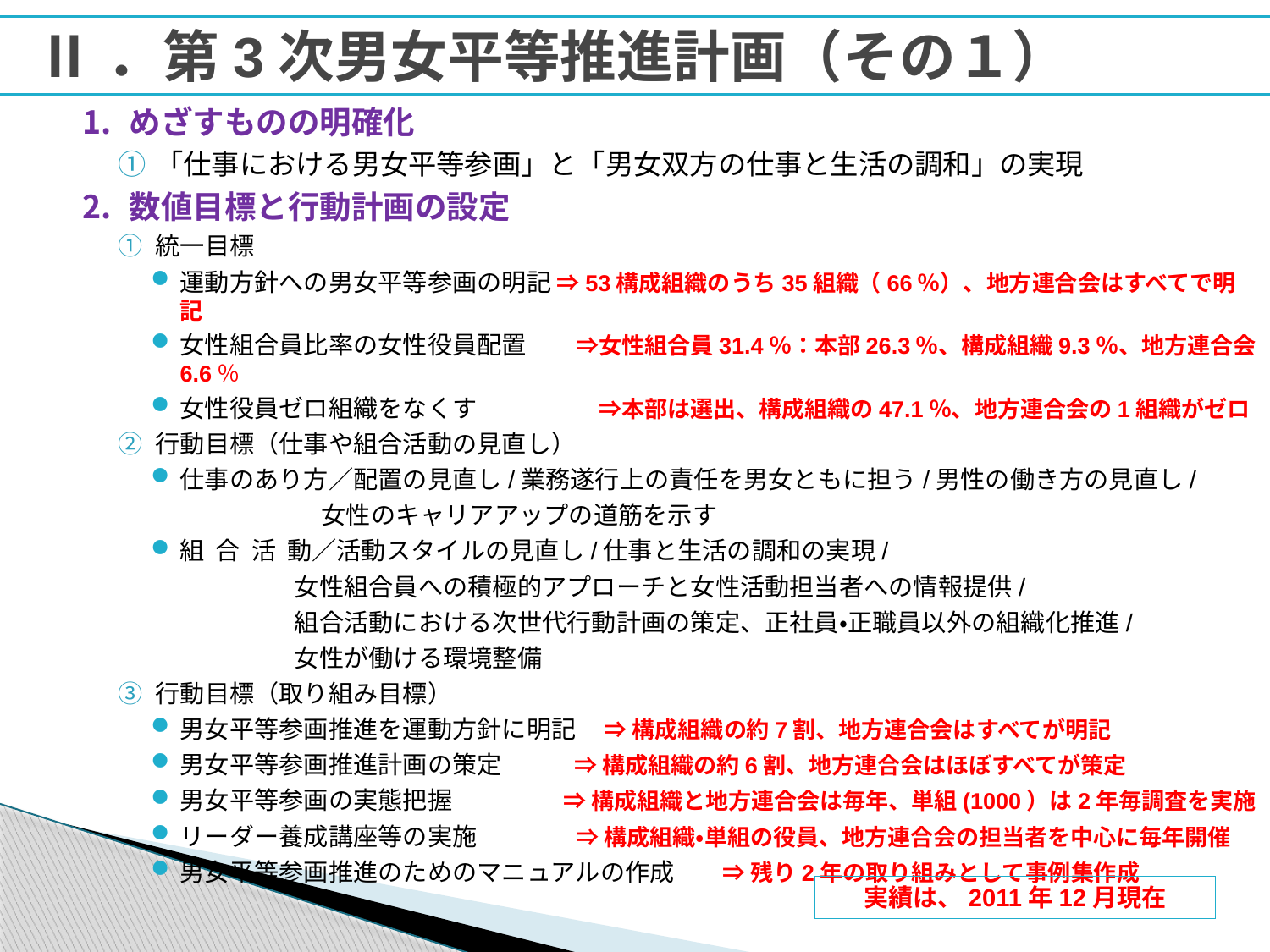

# Ⅱ．第3次男女平等推進計画（その１）
めざすものの明確化
「仕事における男女平等参画」と「男女双方の仕事と生活の調和」の実現
数値目標と行動計画の設定
統一目標
運動方針への男女平等参画の明記 ⇒53構成組織のうち35組織（66％）、地方連合会はすべてで明記
女性組合員比率の女性役員配置　　⇒女性組合員31.4％：本部26.3％、構成組織9.3％、地方連合会6.6％
女性役員ゼロ組織をなくす　　　 　     ⇒本部は選出、構成組織の47.1％、地方連合会の1組織がゼロ
行動目標（仕事や組合活動の見直し）
仕事のあり方／配置の見直し/業務遂行上の責任を男女ともに担う/男性の働き方の見直し/
　　                      女性のキャリアアップの道筋を示す
組  合  活  動／活動スタイルの見直し/仕事と生活の調和の実現/
                         女性組合員への積極的アプローチと女性活動担当者への情報提供/
                         組合活動における次世代行動計画の策定、正社員・正職員以外の組織化推進/
                         女性が働ける環境整備
行動目標（取り組み目標）
男女平等参画推進を運動方針に明記　 ⇒ 構成組織の約7割、地方連合会はすべてが明記
男女平等参画推進計画の策定　                ⇒ 構成組織の約6割、地方連合会はほぼすべてが策定
男女平等参画の実態把握                　⇒ 構成組織と地方連合会は毎年、単組(1000）は2年毎調査を実施
リーダー養成講座等の実施　               ⇒ 構成組織・単組の役員、地方連合会の担当者を中心に毎年開催
男女平等参画推進のためのマニュアルの作成　　⇒ 残り2年の取り組みとして事例集作成
実績は、2011年12月現在